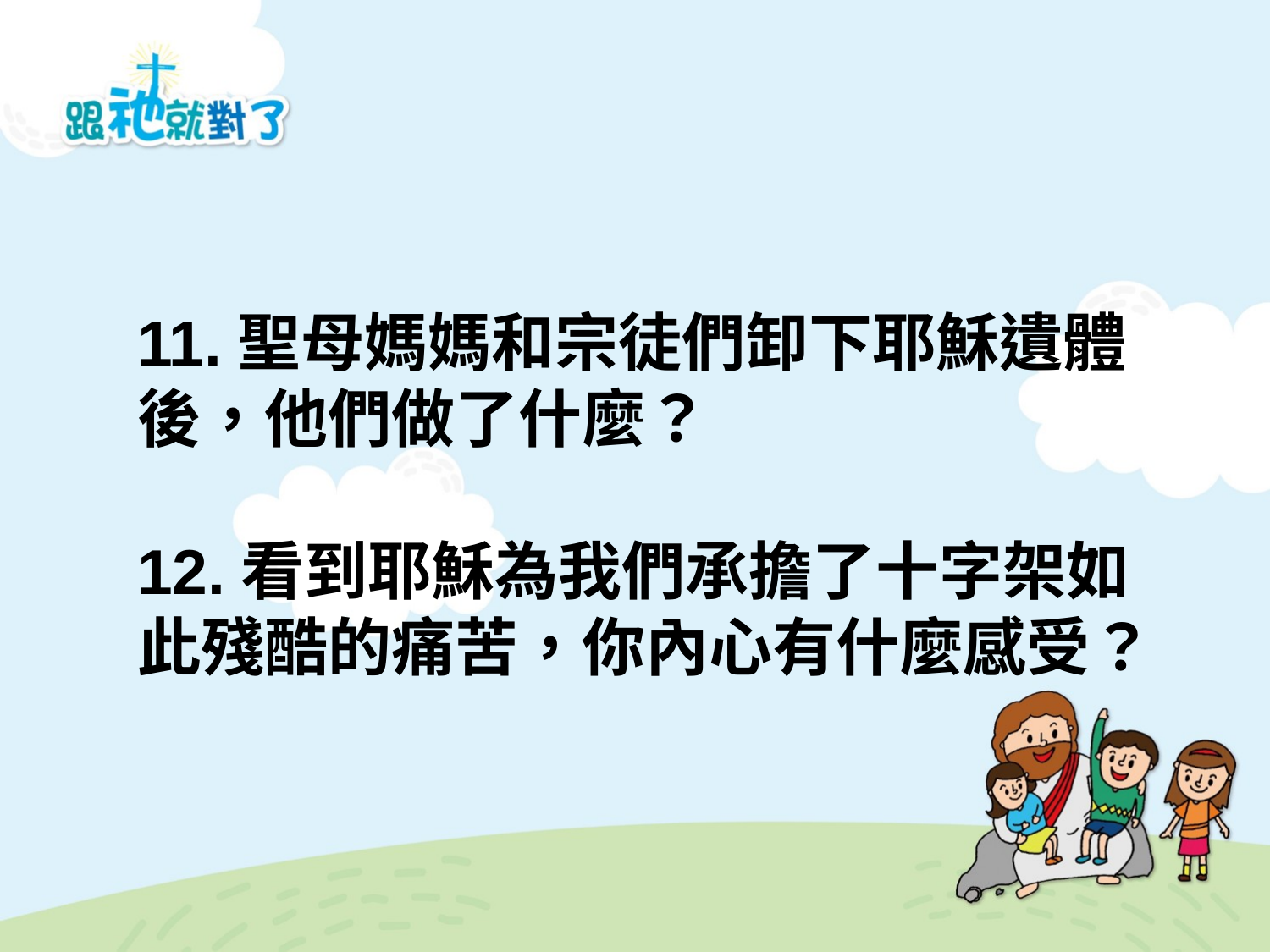

11.聖母媽媽和宗徒們卸下耶穌遺體後，他們做了什麼？

12.看到耶穌為我們承擔了十字架如此殘酷的痛苦，你內心有什麼感受？